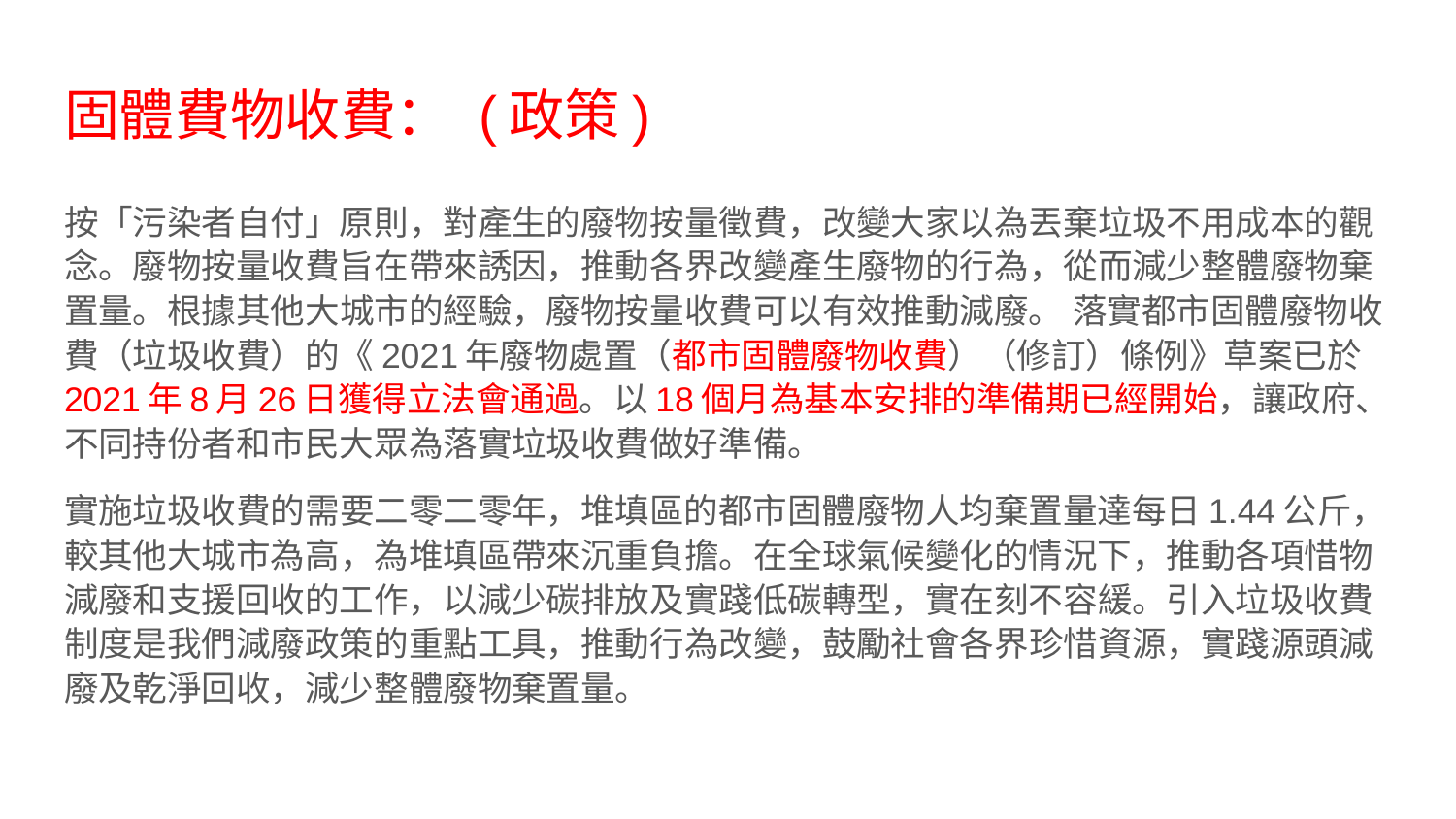

# 固體費物收費： (政策)
按「污染者自付」原則，對產生的廢物按量徵費，改變大家以為丟棄垃圾不用成本的觀念。廢物按量收費旨在帶來誘因，推動各界改變產生廢物的行為，從而減少整體廢物棄置量。根據其他大城市的經驗，廢物按量收費可以有效推動減廢。 落實都市固體廢物收費（垃圾收費）的《2021年廢物處置（都市固體廢物收費）（修訂）條例》草案已於2021年8月26日獲得立法會通過。以18個月為基本安排的準備期已經開始，讓政府、不同持份者和市民大眾為落實垃圾收費做好準備。
實施垃圾收費的需要二零二零年，堆填區的都市固體廢物人均棄置量達每日1.44公斤，較其他大城市為高，為堆填區帶來沉重負擔。在全球氣候變化的情況下，推動各項惜物減廢和支援回收的工作，以減少碳排放及實踐低碳轉型，實在刻不容緩。引入垃圾收費制度是我們減廢政策的重點工具，推動行為改變，鼓勵社會各界珍惜資源，實踐源頭減廢及乾淨回收，減少整體廢物棄置量。